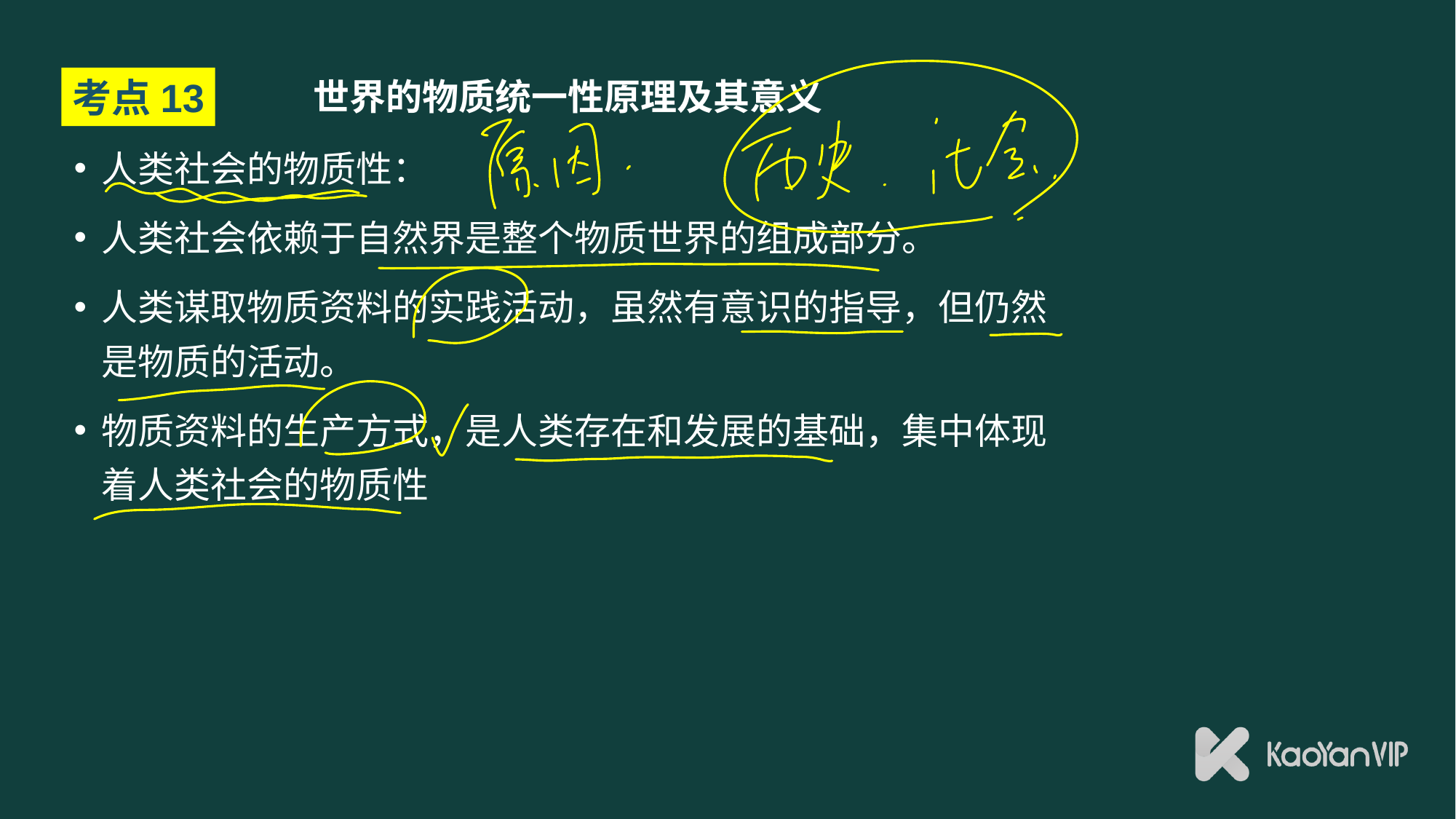

# 世界的物质统一性原理及其意义
考点13
人类社会的物质性：
人类社会依赖于自然界是整个物质世界的组成部分。
人类谋取物质资料的实践活动，虽然有意识的指导，但仍然是物质的活动。
物质资料的生产方式，是人类存在和发展的基础，集中体现着人类社会的物质性